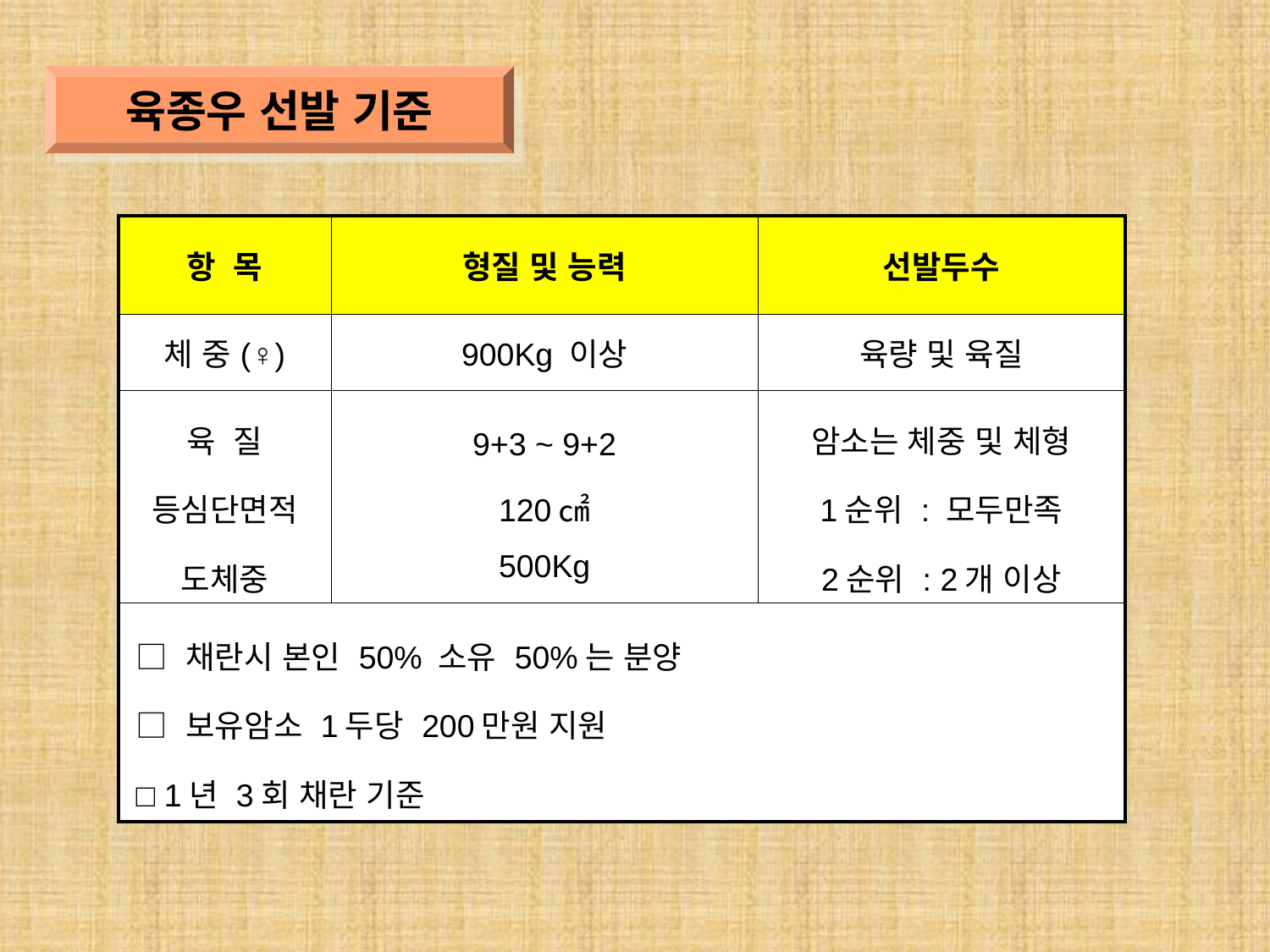

육종우 선발 기준
| 항 목 | 형질 및 능력 | 선발두수 |
| --- | --- | --- |
| 체 중(♀) | 900Kg 이상 | 육량 및 육질 |
| 육 질 등심단면적 도체중 | 9+3 ~ 9+2 120㎠ 500Kg | 암소는 체중 및 체형 1순위 : 모두만족 2순위 : 2개 이상 |
| □ 채란시 본인 50% 소유 50%는 분양 □ 보유암소 1두당 200만원 지원 □ 1년 3회 채란 기준 |  |  |